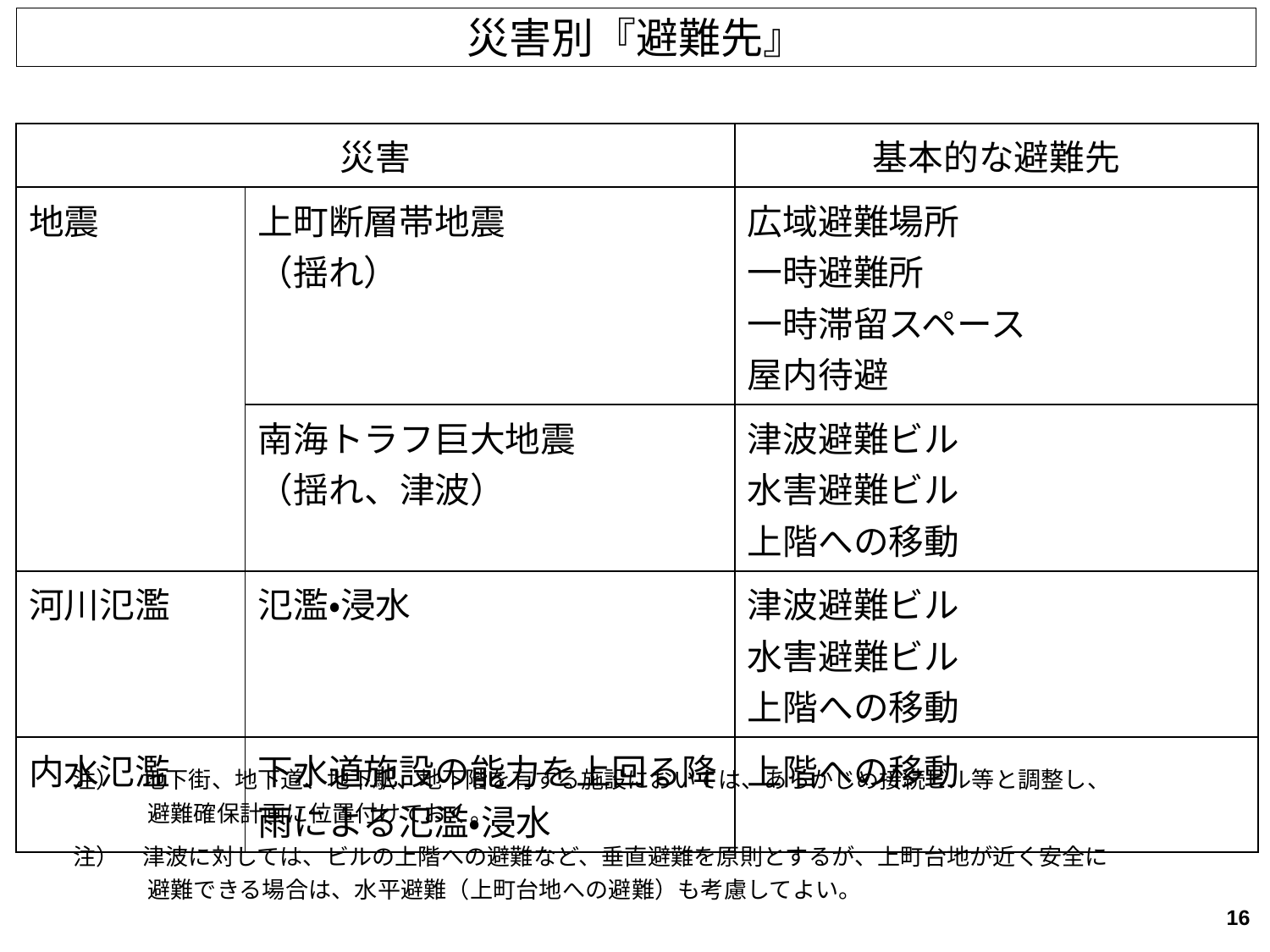

# 災害別『避難先』
| 災害 |  | 基本的な避難先 |
| --- | --- | --- |
| 地震 | 上町断層帯地震 （揺れ） | 広域避難場所 一時避難所 一時滞留スペース 屋内待避 |
|  | 南海トラフ巨大地震 （揺れ、津波） | 津波避難ビル 水害避難ビル 上階への移動 |
| 河川氾濫 | 氾濫・浸水 | 津波避難ビル 水害避難ビル 上階への移動 |
| 内水氾濫 | 下水道施設の能力を上回る降雨による氾濫・浸水 | 上階への移動 |
注）　地下街、地下道、地下駅、地下階を有する施設においては、あらかじめ接続ビル等と調整し、
　　　 避難確保計画に位置付けておく。
注）　津波に対しては、ビルの上階への避難など、垂直避難を原則とするが、上町台地が近く安全に
　　　 避難できる場合は、水平避難（上町台地への避難）も考慮してよい。
16